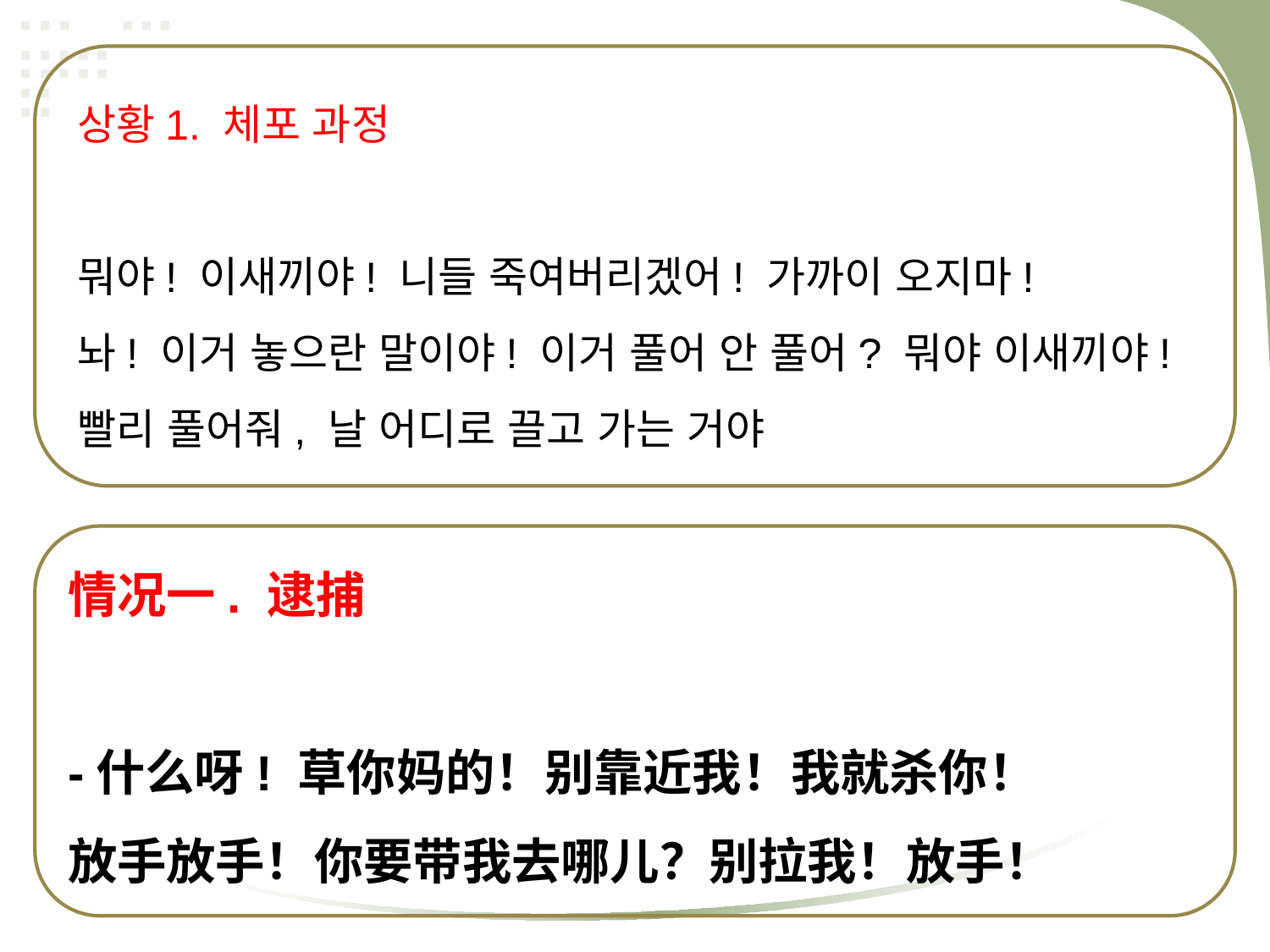

상황1. 체포 과정

뭐야! 이새끼야! 니들 죽여버리겠어! 가까이 오지마!
놔! 이거 놓으란 말이야! 이거 풀어 안 풀어? 뭐야 이새끼야!
빨리 풀어줘, 날 어디로 끌고 가는 거야

情况一. 逮捕

-什么呀! 草你妈的！别靠近我！我就杀你！
放手放手！你要带我去哪儿？别拉我！放手！